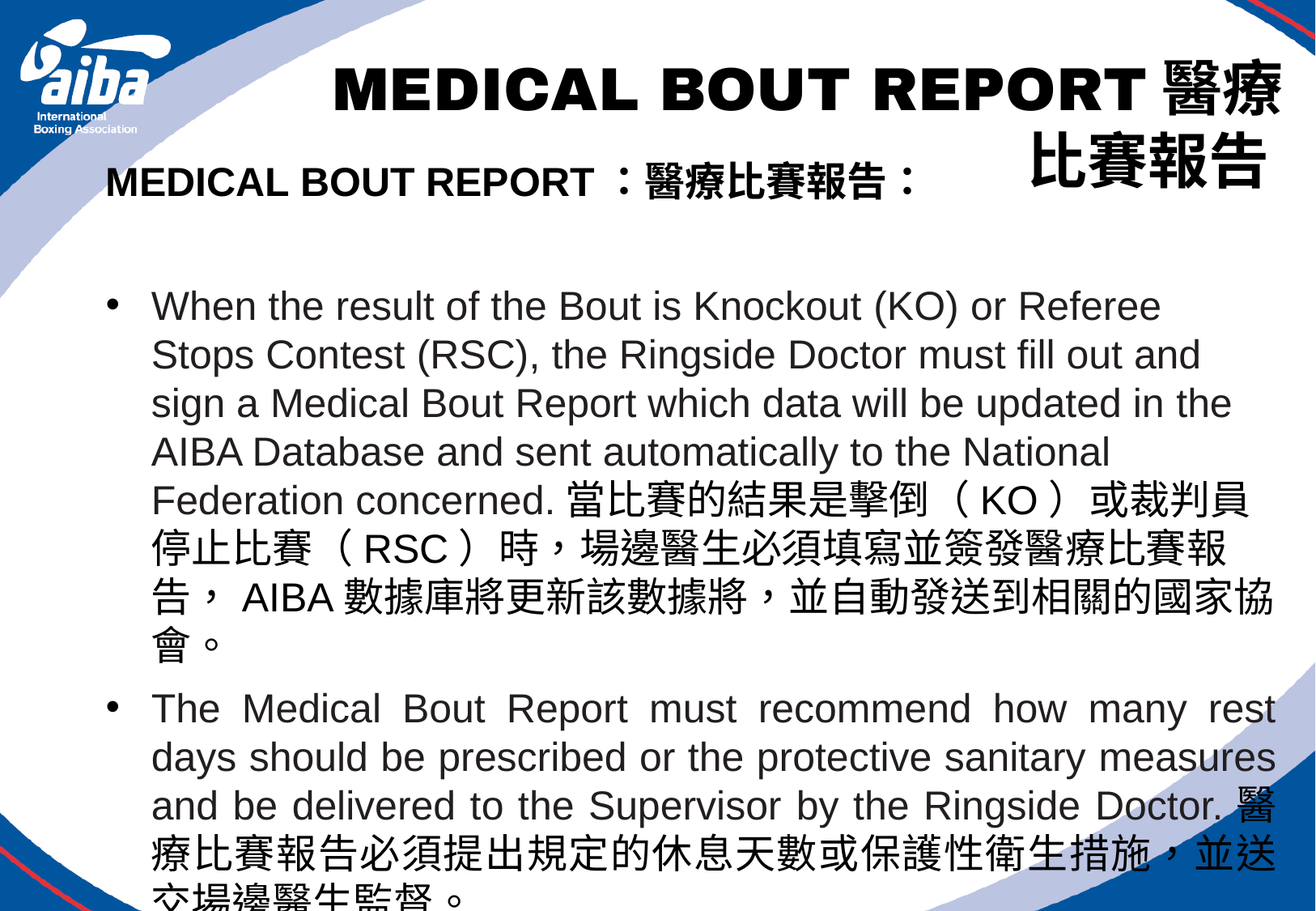

# MEDICAL BOUT REPORT醫療比賽報告
MEDICAL BOUT REPORT：醫療比賽報告：

When the result of the Bout is Knockout (KO) or Referee Stops Contest (RSC), the Ringside Doctor must fill out and sign a Medical Bout Report which data will be updated in the AIBA Database and sent automatically to the National Federation concerned.當比賽的結果是擊倒（KO）或裁判員停止比賽（RSC）時，場邊醫生必須填寫並簽發醫療比賽報告，AIBA數據庫將更新該數據將，並自動發送到相關的國家協會。
The Medical Bout Report must recommend how many rest days should be prescribed or the protective sanitary measures and be delivered to the Supervisor by the Ringside Doctor.醫療比賽報告必須提出規定的休息天數或保護性衛生措施，並送交場邊醫生監督。